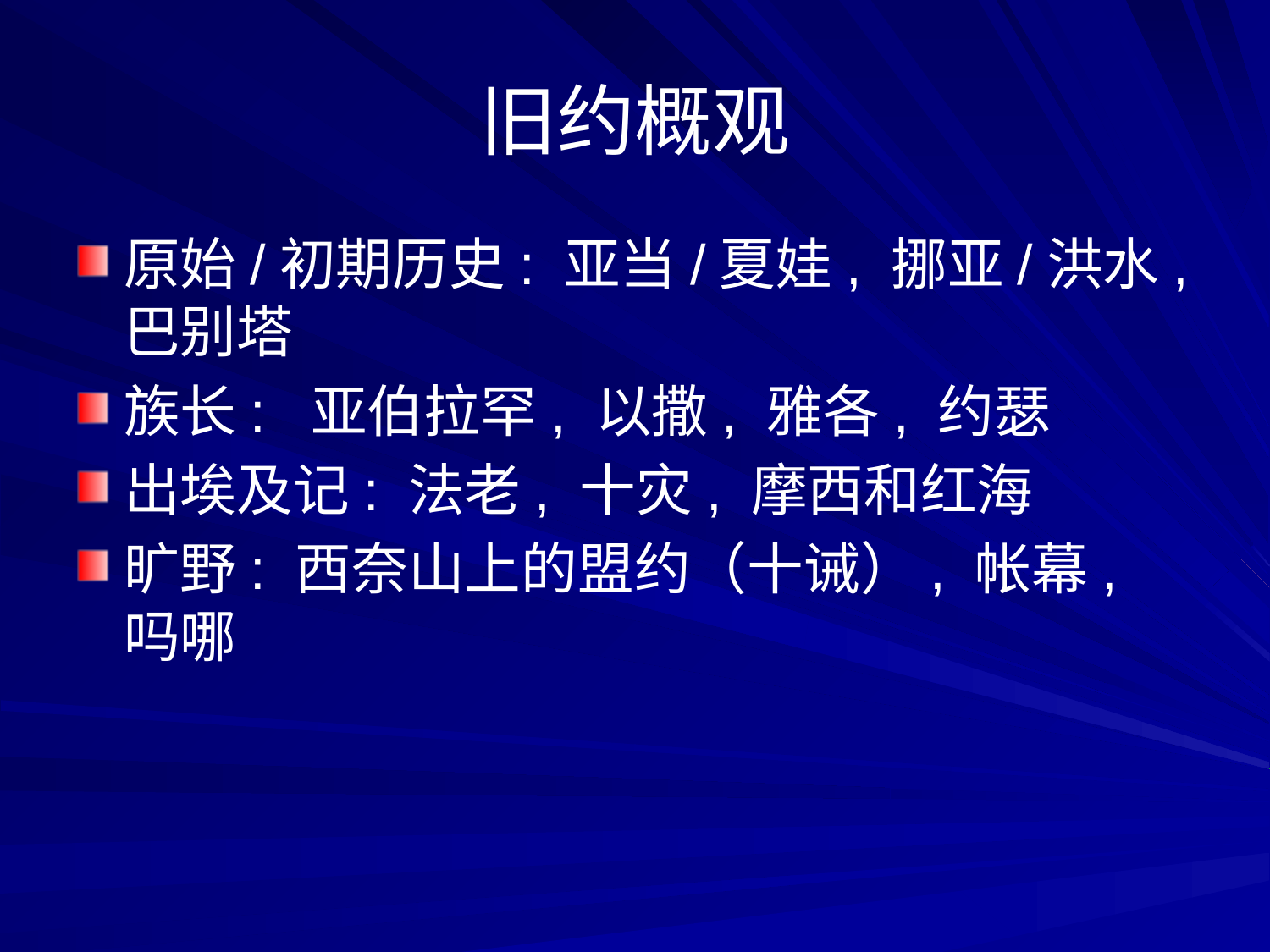

# 旧约概观
原始/初期历史: 亚当/夏娃, 挪亚/洪水, 巴别塔
族长:  亚伯拉罕, 以撒, 雅各, 约瑟
出埃及记: 法老, 十灾, 摩西和红海
旷野: 西奈山上的盟约（十诫）, 帐幕, 吗哪